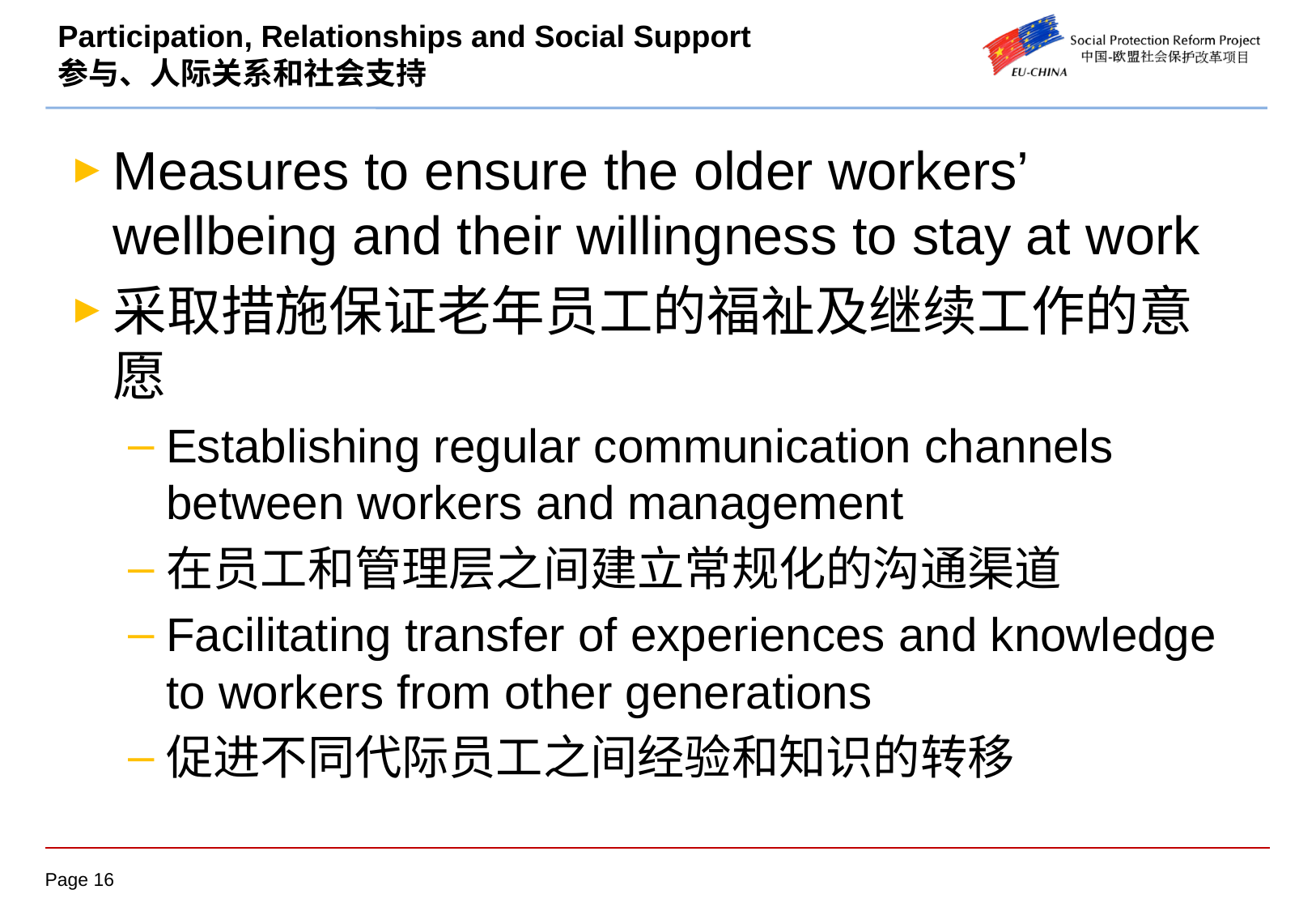

# Participation, Relationships and Social Support 参与、人际关系和社会支持
Measures to ensure the older workers’ wellbeing and their willingness to stay at work
采取措施保证老年员工的福祉及继续工作的意愿
Establishing regular communication channels between workers and management
在员工和管理层之间建立常规化的沟通渠道
Facilitating transfer of experiences and knowledge to workers from other generations
促进不同代际员工之间经验和知识的转移